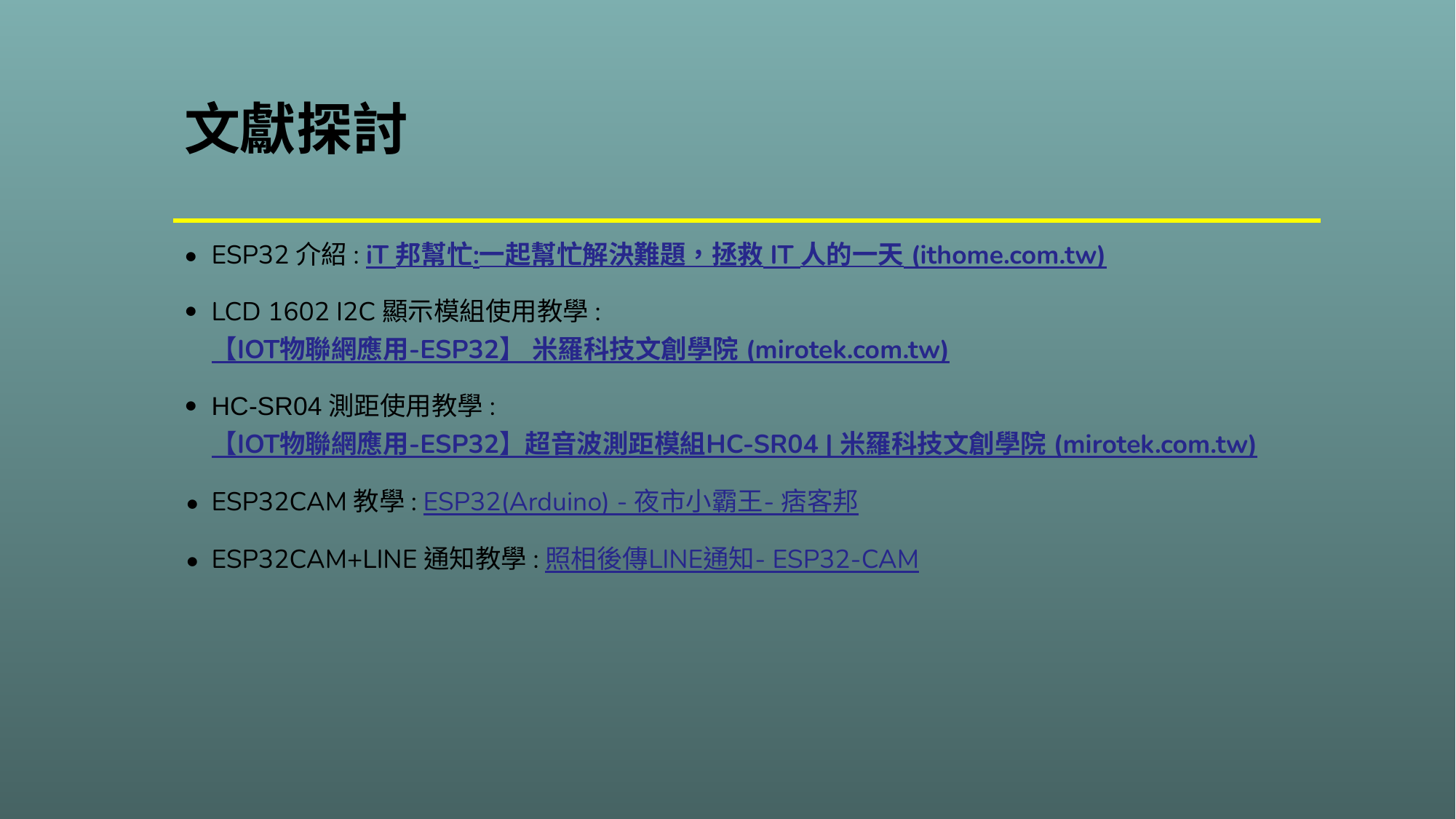

# 文獻探討
ESP32介紹: iT 邦幫忙:一起幫忙解決難題，拯救 IT 人的一天 (ithome.com.tw)
LCD 1602 I2C顯示模組使用教學:【IOT物聯網應用-ESP32】 米羅科技文創學院 (mirotek.com.tw)
HC-SR04測距使用教學:【IOT物聯網應用-ESP32】超音波測距模組HC-SR04 | 米羅科技文創學院 (mirotek.com.tw)
ESP32CAM教學:ESP32(Arduino) - 夜市小霸王- 痞客邦
ESP32CAM+LINE通知教學:照相後傳LINE通知- ESP32-CAM